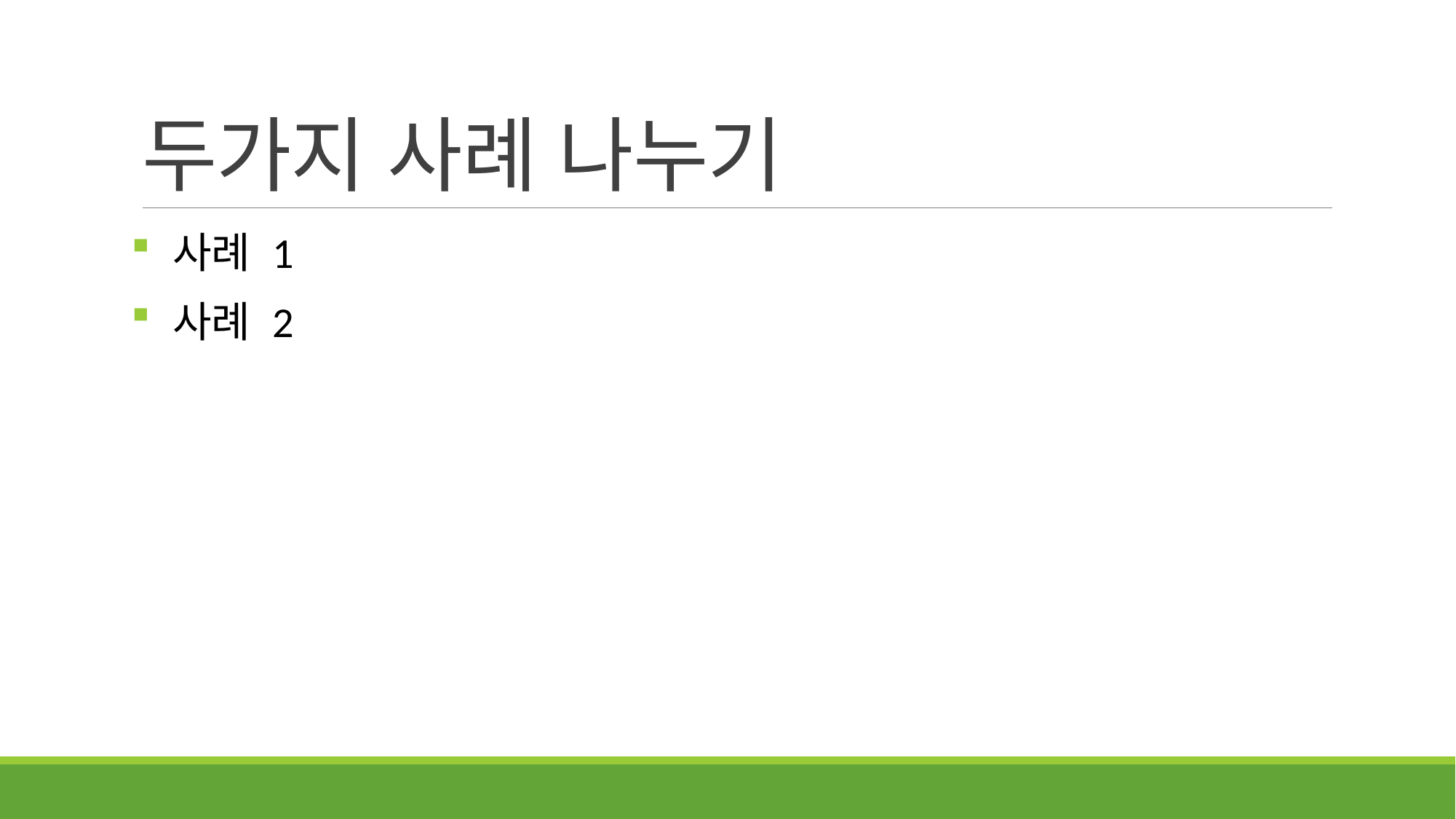

# 두가지 사례 나누기
 사례 1
 사례 2